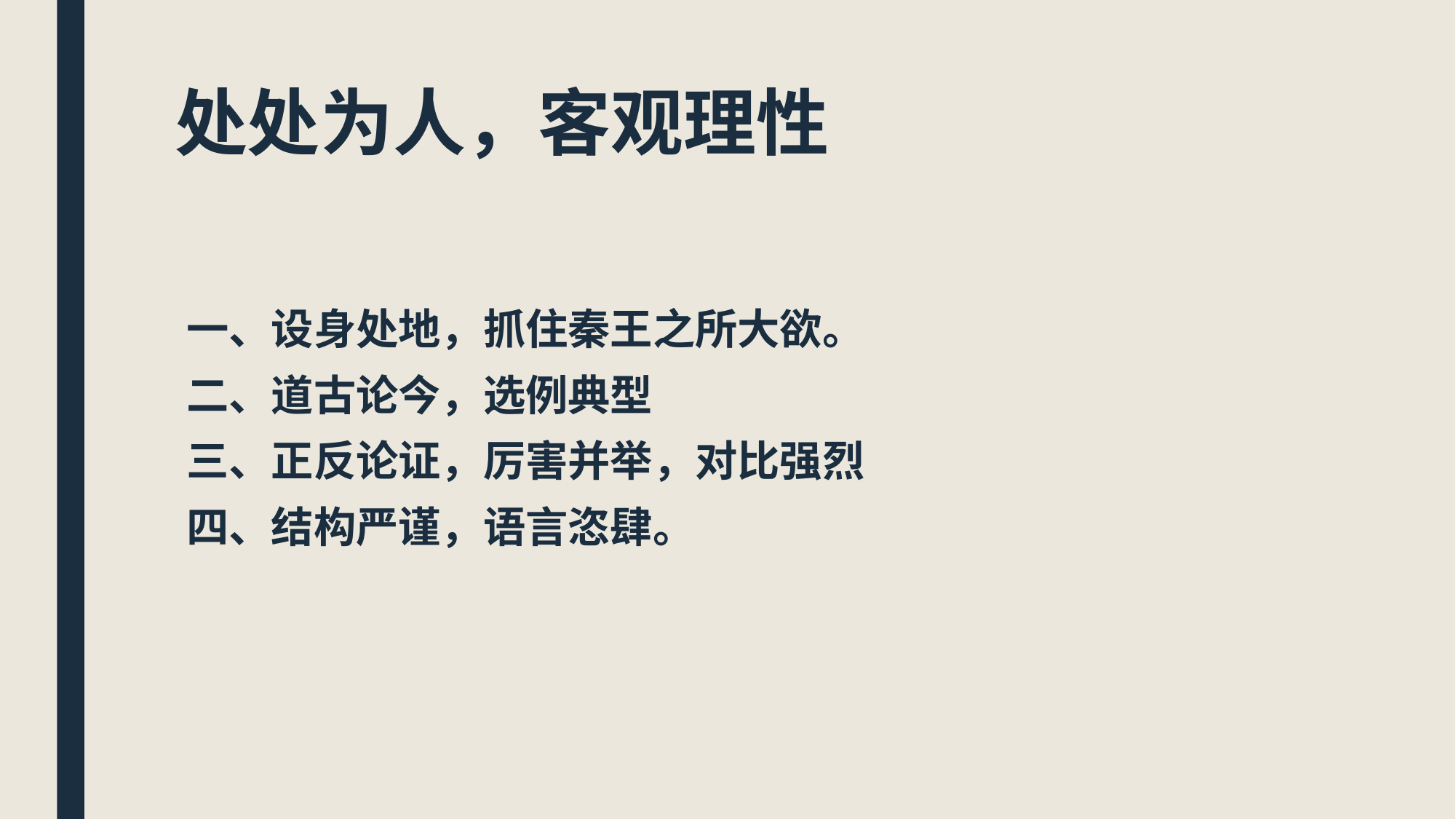

# 处处为人，客观理性
一、设身处地，抓住秦王之所大欲。
二、道古论今，选例典型
三、正反论证，厉害并举，对比强烈
四、结构严谨，语言恣肆。